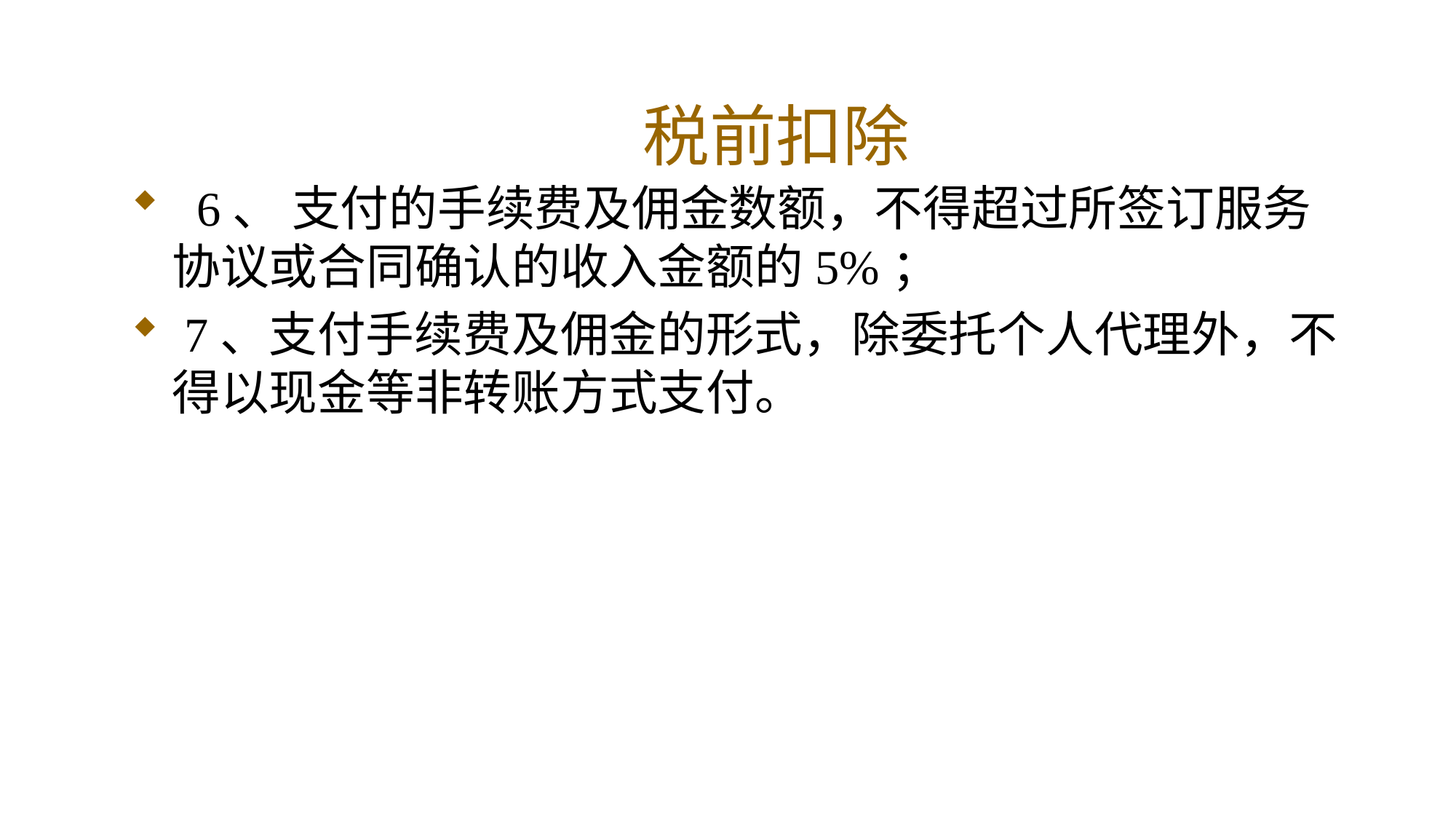

# 税前扣除
  6、 支付的手续费及佣金数额，不得超过所签订服务协议或合同确认的收入金额的5%；
 7、支付手续费及佣金的形式，除委托个人代理外，不得以现金等非转账方式支付。